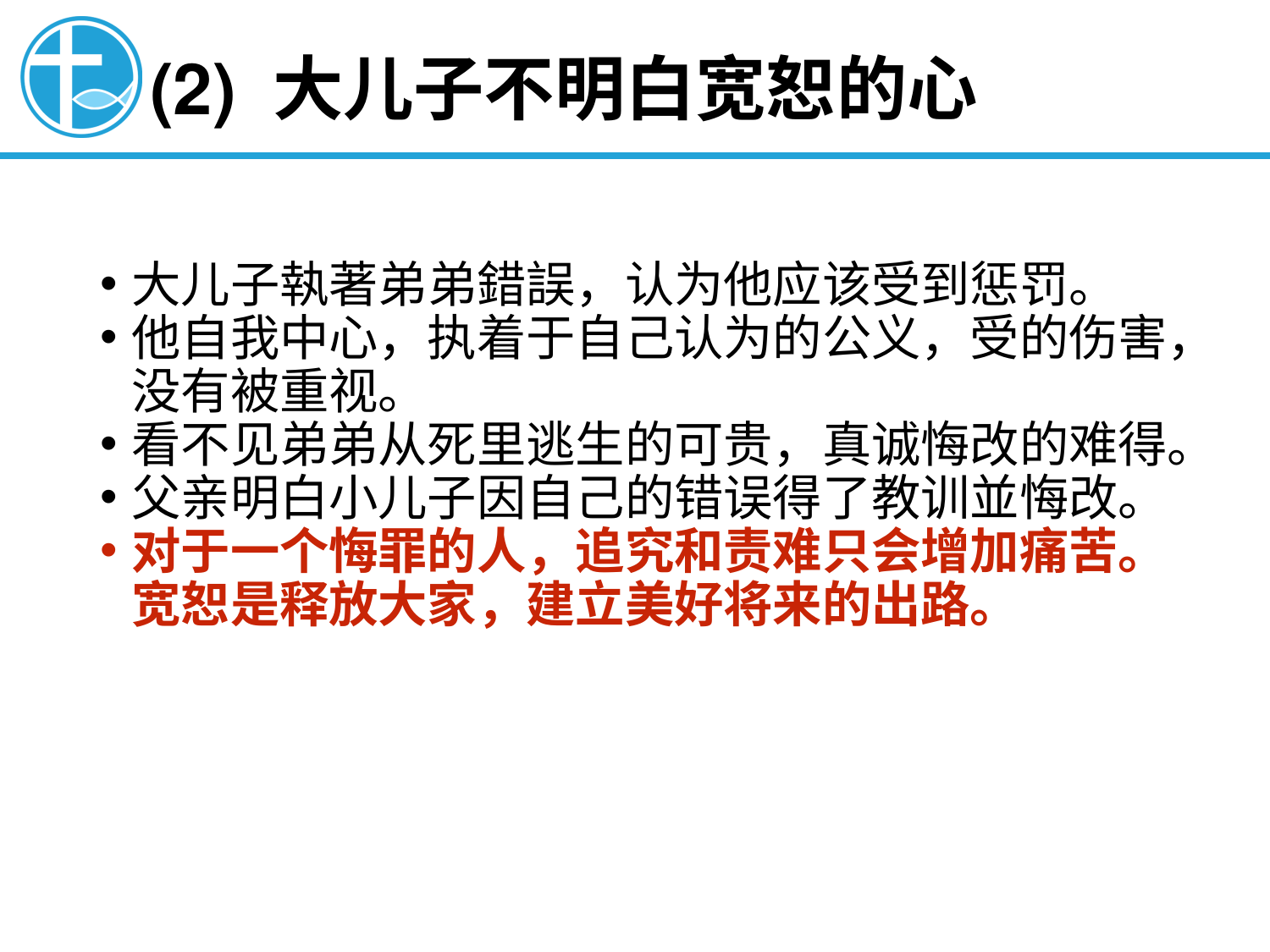

# (2) 大儿子不明白宽恕的心
大儿子執著弟弟錯誤，认为他应该受到惩罚。
他自我中心，执着于自己认为的公义，受的伤害，没有被重视。
看不见弟弟从死里逃生的可贵，真诚悔改的难得。
父亲明白小儿子因自己的错误得了教训並悔改。
对于一个悔罪的人，追究和责难只会增加痛苦。宽恕是释放大家，建立美好将来的出路。